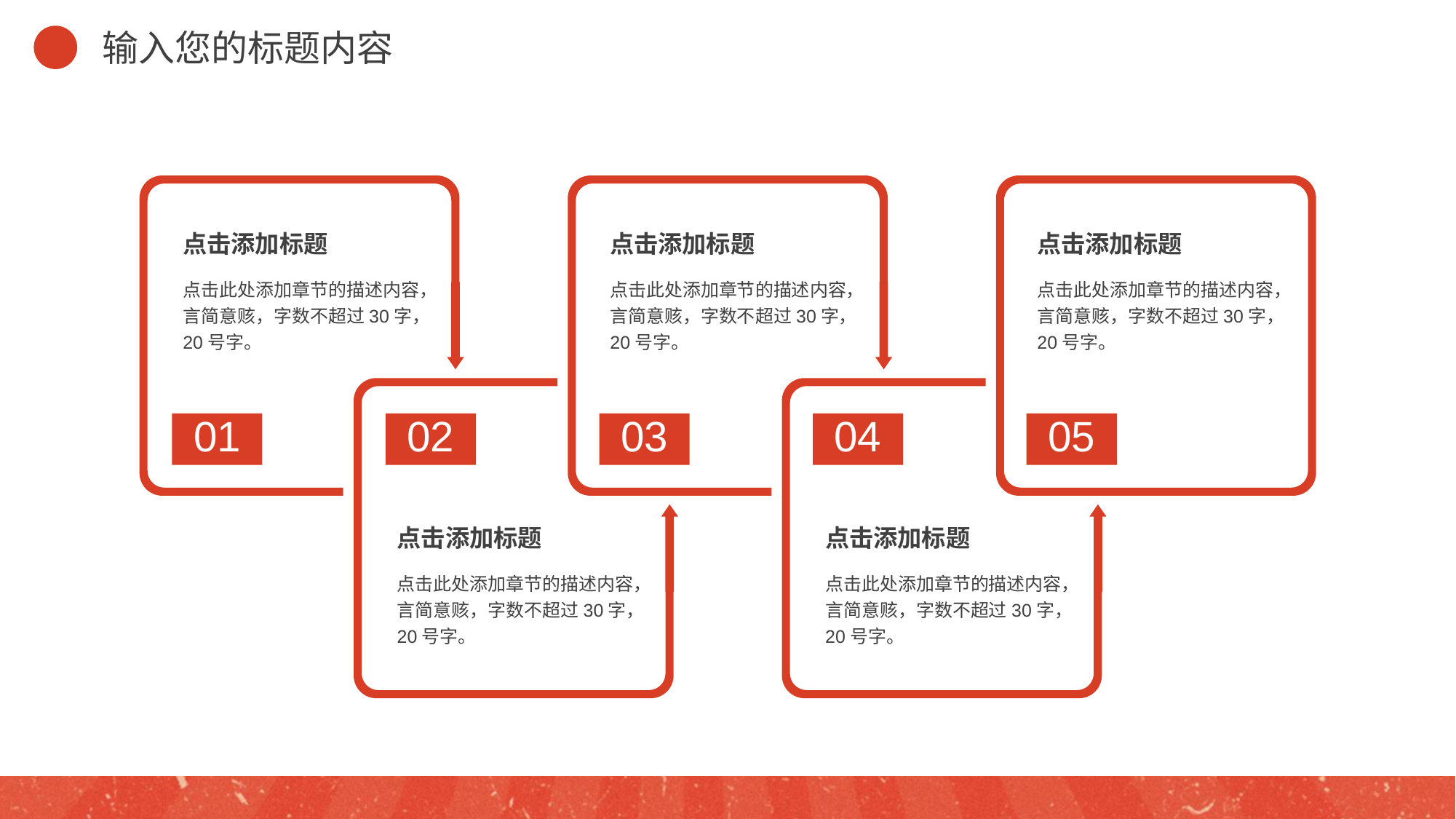

输入您的标题内容

点击添加标题
点击此处添加章节的描述内容，言简意赅，字数不超过30字，20号字。
点击添加标题
点击此处添加章节的描述内容，言简意赅，字数不超过30字，20号字。
点击添加标题
点击此处添加章节的描述内容，言简意赅，字数不超过30字，20号字。

01
02
03
04
05
点击添加标题
点击此处添加章节的描述内容，言简意赅，字数不超过30字，20号字。
点击添加标题
点击此处添加章节的描述内容，言简意赅，字数不超过30字，20号字。